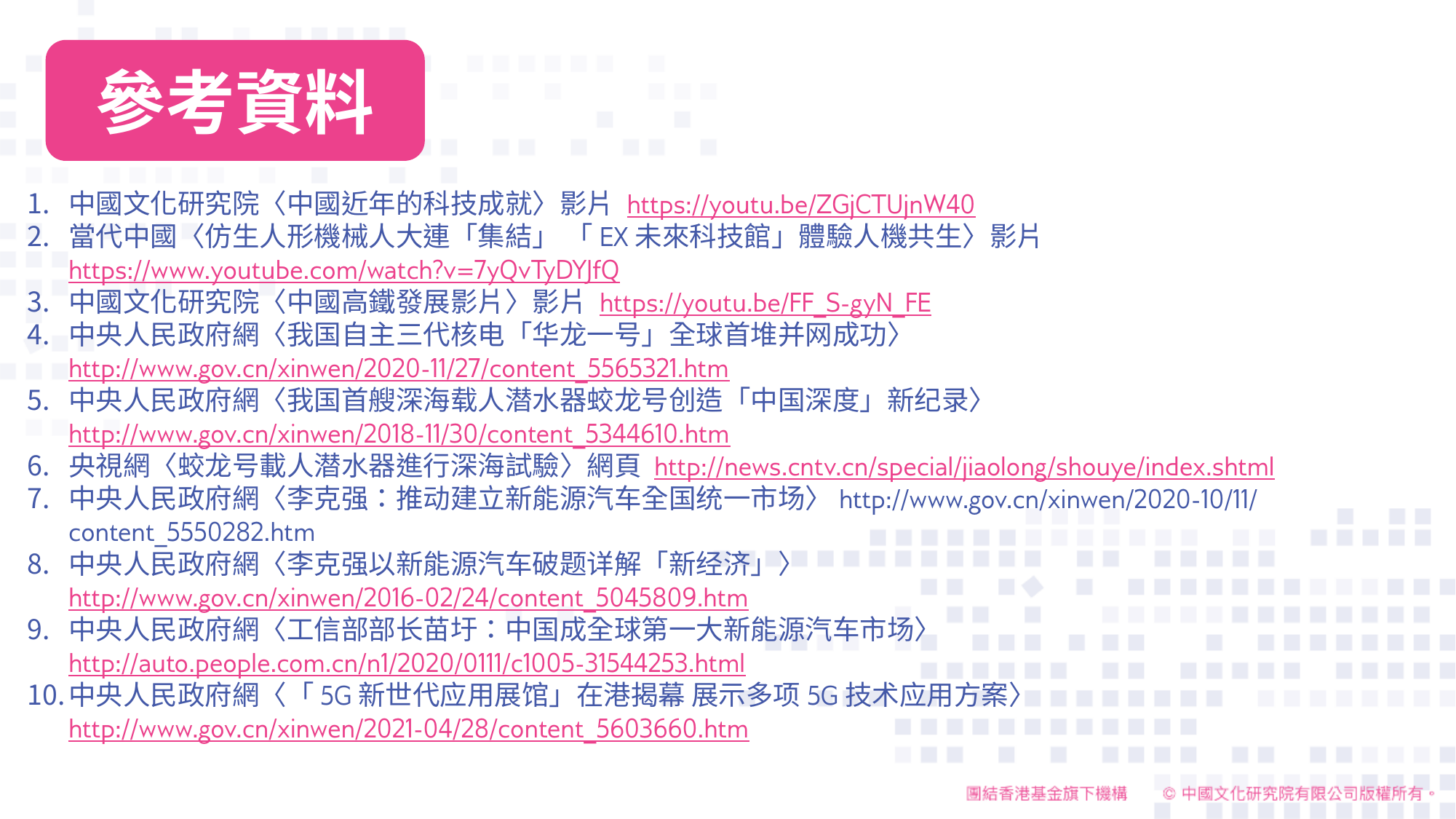

參考資料
中國文化研究院〈中國近年的科技成就〉影片 https://youtu.be/ZGjCTUjnW40
當代中國〈仿生人形機械人大連「集結」 「EX未來科技館」體驗人機共生〉影片https://www.youtube.com/watch?v=7yQvTyDYJfQ
中國文化研究院〈中國高鐵發展影片〉影片 https://youtu.be/FF_S-gyN_FE
中央人民政府網〈我国自主三代核电「华龙一号」全球首堆并网成功〉 http://www.gov.cn/xinwen/2020-11/27/content_5565321.htm
中央人民政府網〈我国首艘深海载人潜水器蛟龙号创造「中国深度」新纪录〉http://www.gov.cn/xinwen/2018-11/30/content_5344610.htm
央視網〈蛟龙号載人潜水器進行深海試驗〉網頁 http://news.cntv.cn/special/jiaolong/shouye/index.shtml
中央人民政府網〈李克强：推动建立新能源汽车全国统一市场〉http://www.gov.cn/xinwen/2020-10/11/content_5550282.htm
中央人民政府網〈李克强以新能源汽车破题详解「新经济」〉http://www.gov.cn/xinwen/2016-02/24/content_5045809.htm
中央人民政府網〈工信部部长苗圩：中国成全球第一大新能源汽车市场〉http://auto.people.com.cn/n1/2020/0111/c1005-31544253.html
中央人民政府網〈「5G新世代应用展馆」在港揭幕 展示多项5G技术应用方案〉http://www.gov.cn/xinwen/2021-04/28/content_5603660.htm